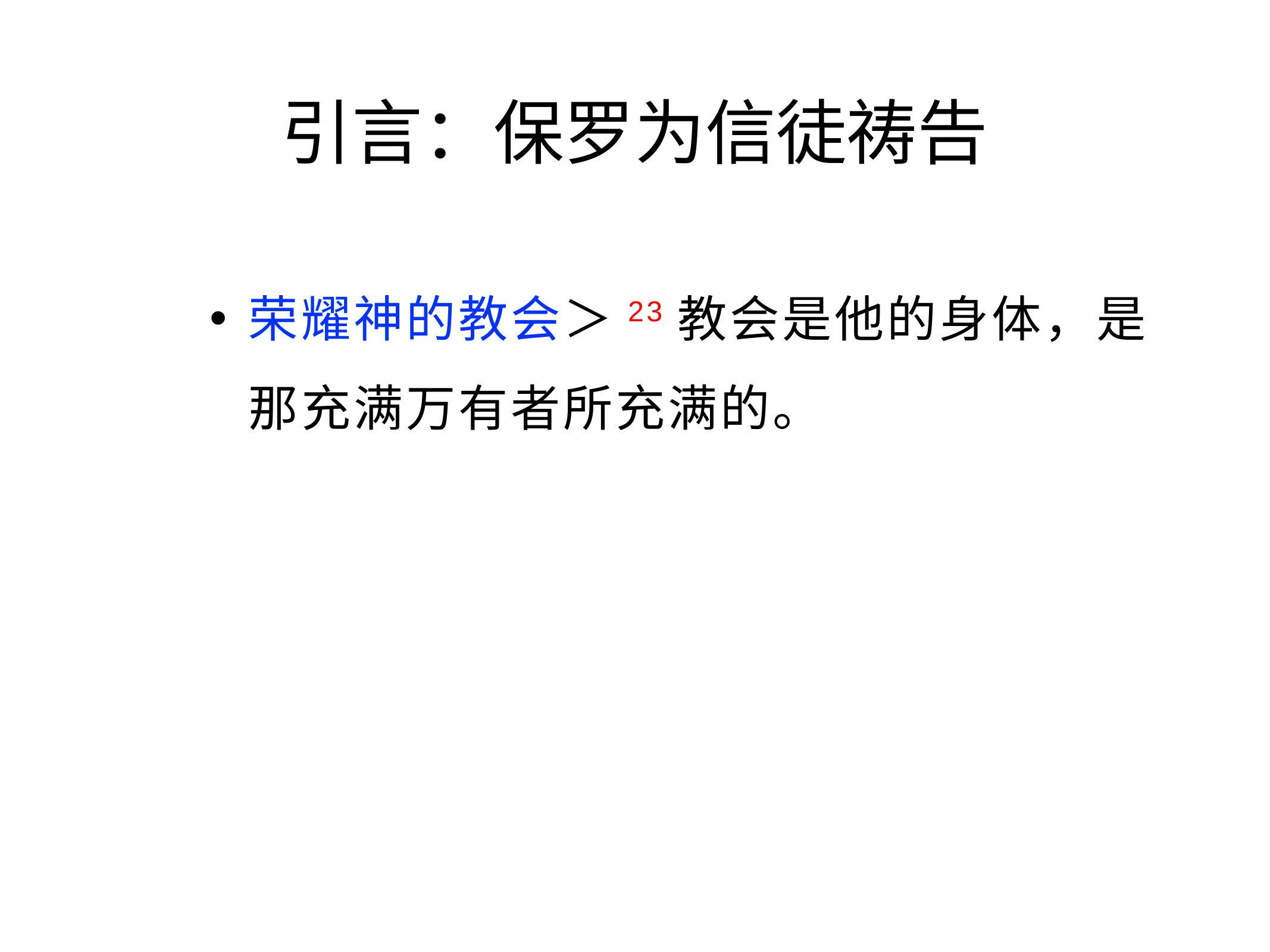

# 引言：保罗为信徒祷告
荣耀神的教会＞23教会是他的身体，是那充满万有者所充满的。